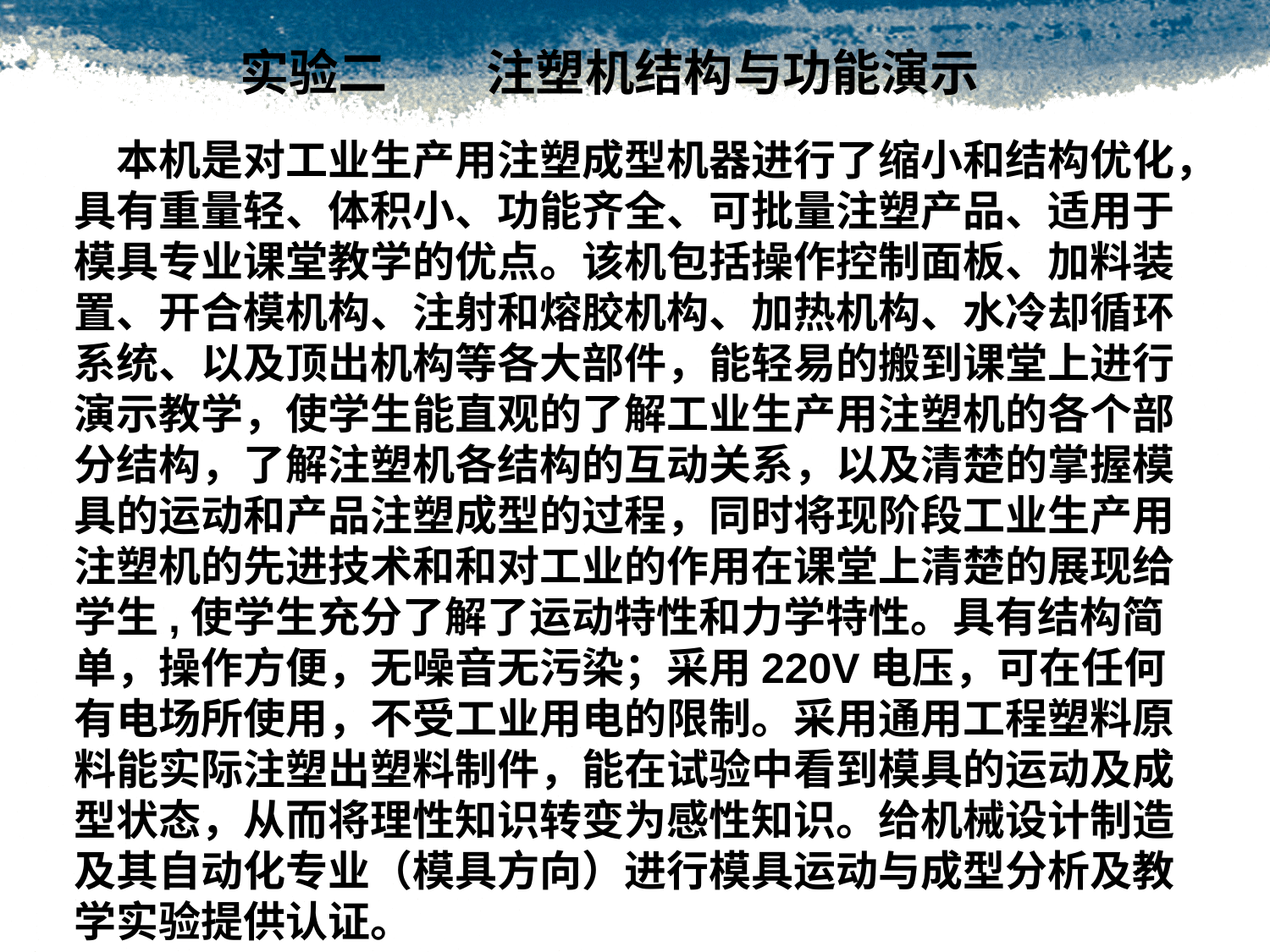

实验二　　注塑机结构与功能演示
本机是对工业生产用注塑成型机器进行了缩小和结构优化，具有重量轻、体积小、功能齐全、可批量注塑产品、适用于模具专业课堂教学的优点。该机包括操作控制面板、加料装置、开合模机构、注射和熔胶机构、加热机构、水冷却循环系统、以及顶出机构等各大部件，能轻易的搬到课堂上进行演示教学，使学生能直观的了解工业生产用注塑机的各个部分结构，了解注塑机各结构的互动关系，以及清楚的掌握模具的运动和产品注塑成型的过程，同时将现阶段工业生产用注塑机的先进技术和和对工业的作用在课堂上清楚的展现给学生,使学生充分了解了运动特性和力学特性。具有结构简单，操作方便，无噪音无污染；采用220V电压，可在任何有电场所使用，不受工业用电的限制。采用通用工程塑料原料能实际注塑出塑料制件，能在试验中看到模具的运动及成型状态，从而将理性知识转变为感性知识。给机械设计制造及其自动化专业（模具方向）进行模具运动与成型分析及教学实验提供认证。